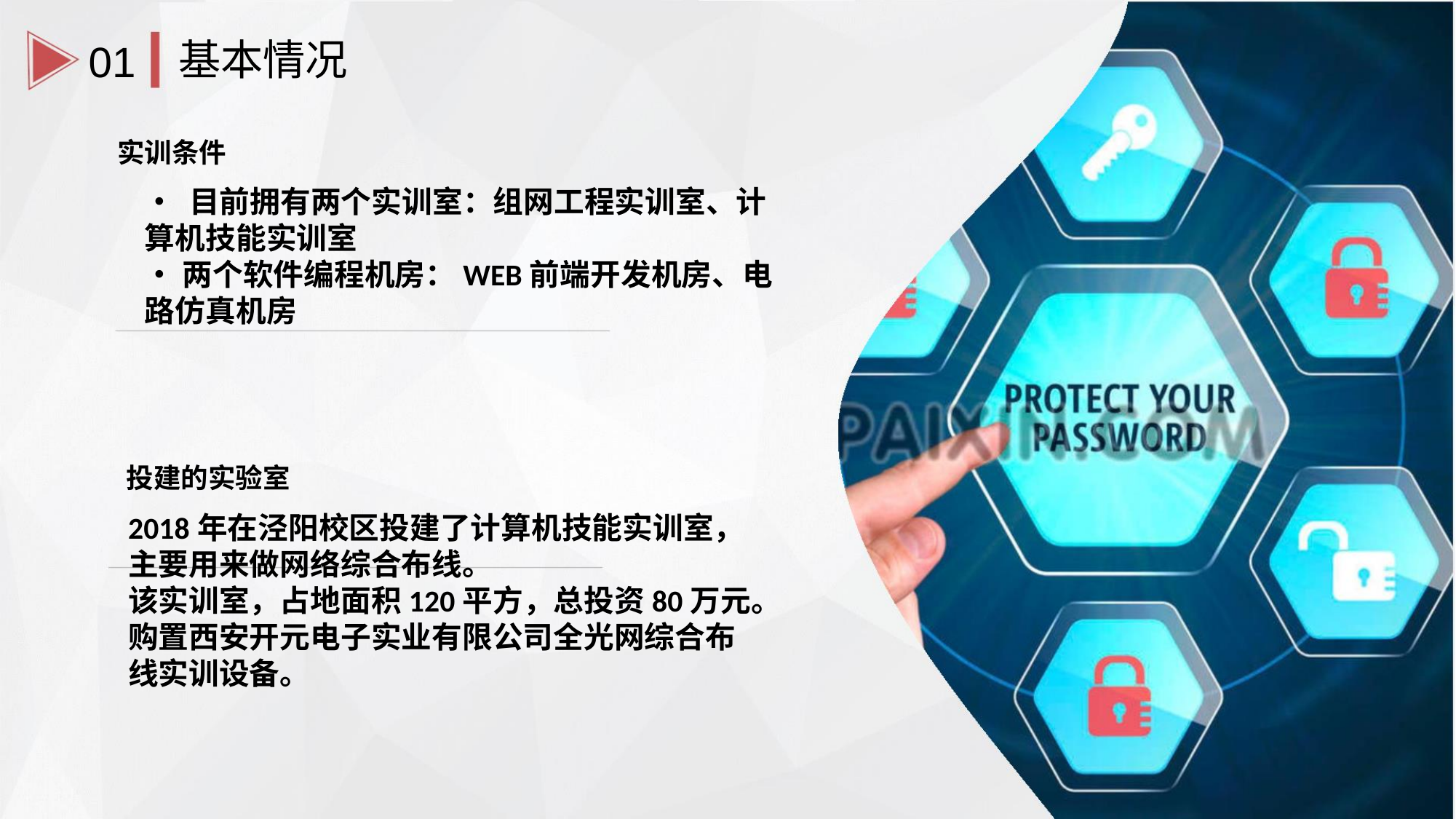

01
基本情况
实训条件
• 目前拥有两个实训室：组网工程实训室、计算机技能实训室
•两个软件编程机房：WEB前端开发机房、电路仿真机房

投建的实验室
2018年在泾阳校区投建了计算机技能实训室，主要用来做网络综合布线。
该实训室，占地面积120平方，总投资80万元。购置西安开元电子实业有限公司全光网综合布线实训设备。